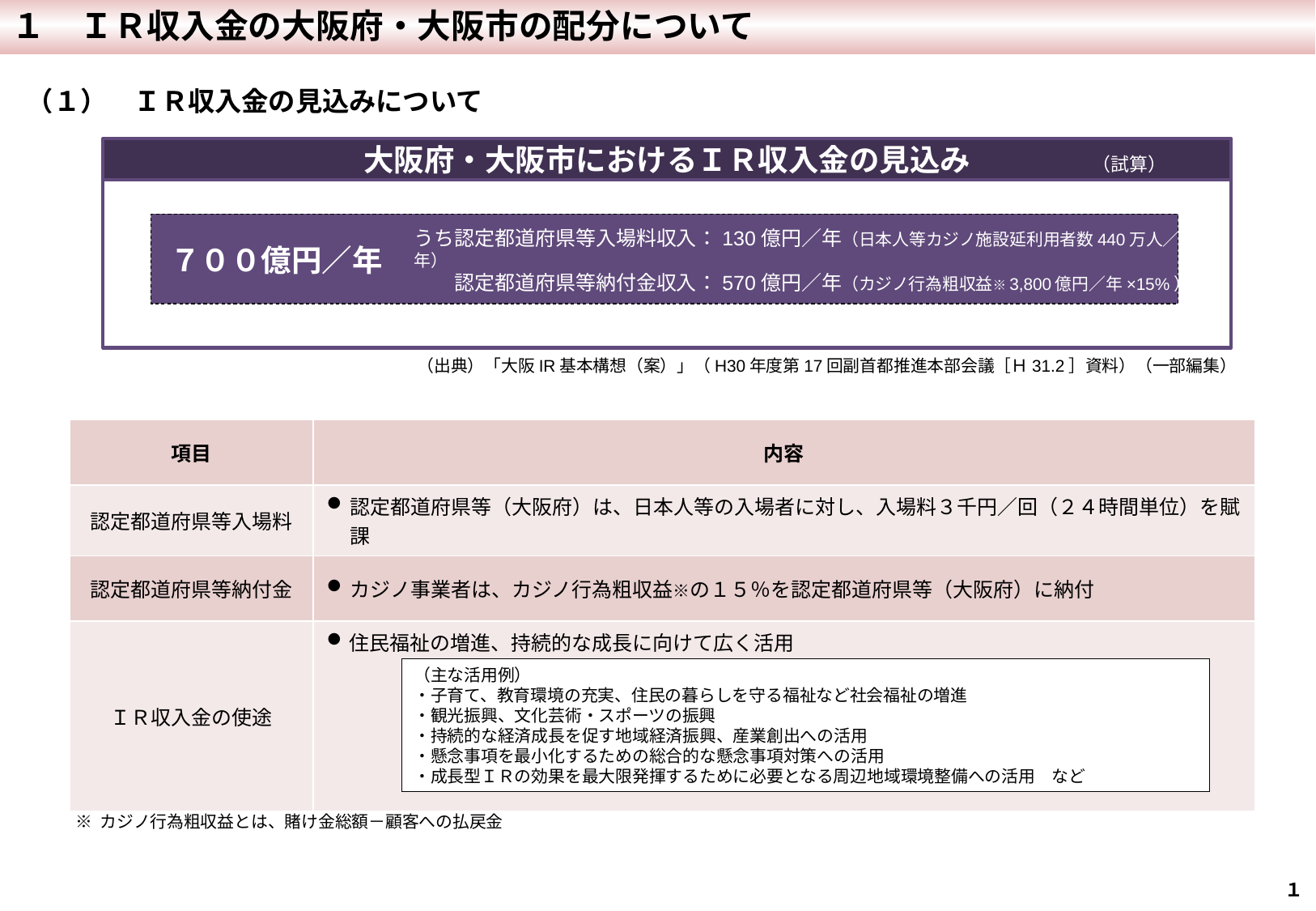

１　ＩＲ収入金の大阪府・大阪市の配分について
（１）　ＩＲ収入金の見込みについて
大阪府・大阪市におけるＩＲ収入金の見込み
（試算）

７００億円／年
うち認定都道府県等入場料収入：130億円／年（日本人等カジノ施設延利用者数440万人／年）
　　認定都道府県等納付金収入：570億円／年（カジノ行為粗収益※3,800億円／年×15%）
（出典）「大阪IR基本構想（案）」（H30年度第17回副首都推進本部会議［Ｈ31.2］資料）（一部編集）
| 項目 | 内容 |
| --- | --- |
| 認定都道府県等入場料 | 認定都道府県等（大阪府）は、日本人等の入場者に対し、入場料３千円／回（２４時間単位）を賦課 |
| 認定都道府県等納付金 | カジノ事業者は、カジノ行為粗収益※の１５％を認定都道府県等（大阪府）に納付 |
| ＩＲ収入金の使途 | 住民福祉の増進、持続的な成長に向けて広く活用 |
（主な活用例）
・子育て、教育環境の充実、住民の暮らしを守る福祉など社会福祉の増進
・観光振興、文化芸術・スポーツの振興
・持続的な経済成長を促す地域経済振興、産業創出への活用
・懸念事項を最小化するための総合的な懸念事項対策への活用
・成長型ＩＲの効果を最大限発揮するために必要となる周辺地域環境整備への活用　など
※ カジノ行為粗収益とは、賭け金総額－顧客への払戻金
 １